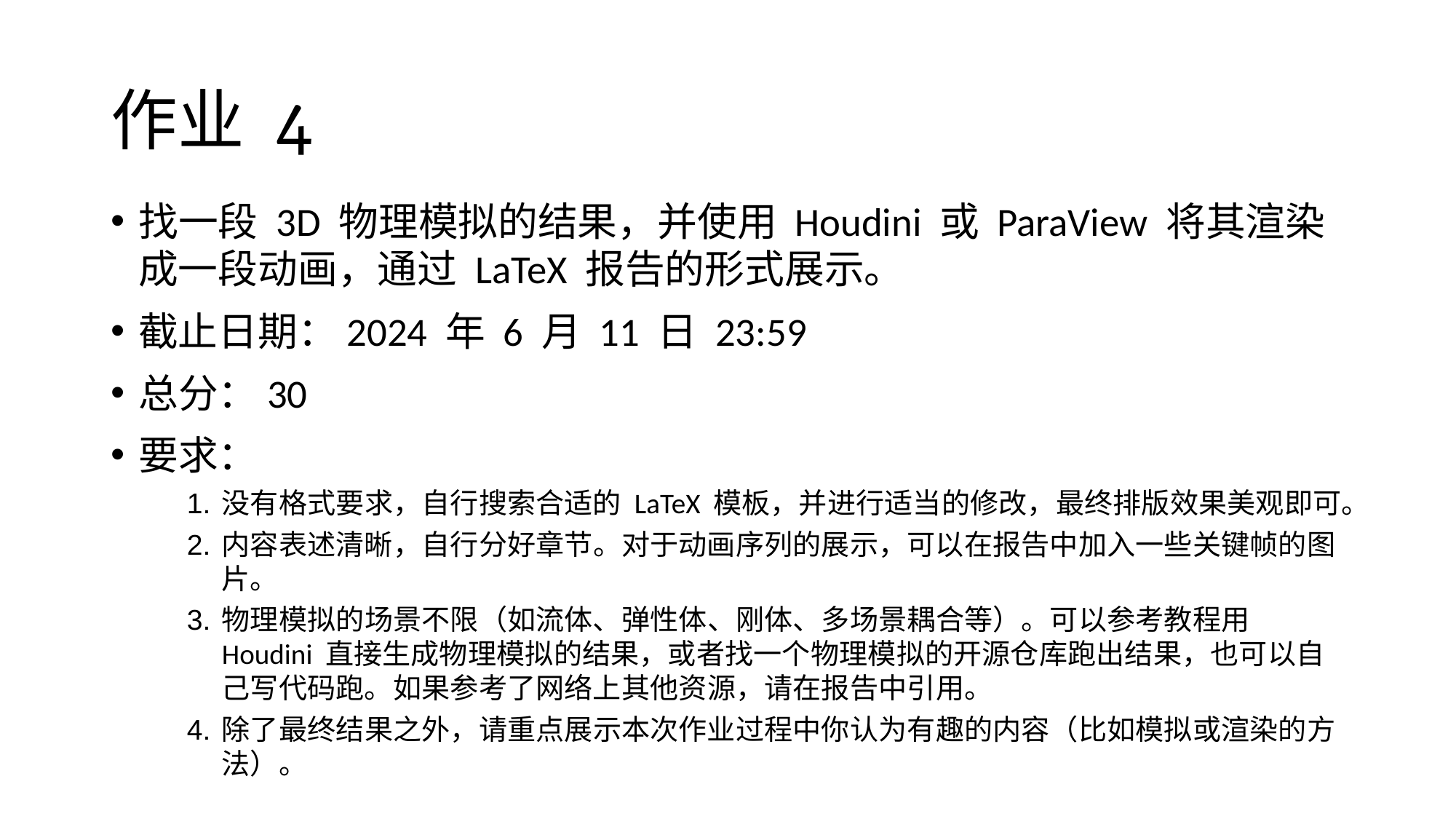

# 作业 4
找一段 3D 物理模拟的结果，并使用 Houdini 或 ParaView 将其渲染成一段动画，通过 LaTeX 报告的形式展示。
截止日期：2024 年 6 月 11 日 23:59
总分：30
要求：
没有格式要求，自行搜索合适的 LaTeX 模板，并进行适当的修改，最终排版效果美观即可。
内容表述清晰，自行分好章节。对于动画序列的展示，可以在报告中加入一些关键帧的图片。
物理模拟的场景不限（如流体、弹性体、刚体、多场景耦合等）。可以参考教程用 Houdini 直接生成物理模拟的结果，或者找一个物理模拟的开源仓库跑出结果，也可以自己写代码跑。如果参考了网络上其他资源，请在报告中引用。
除了最终结果之外，请重点展示本次作业过程中你认为有趣的内容（比如模拟或渲染的方法）。